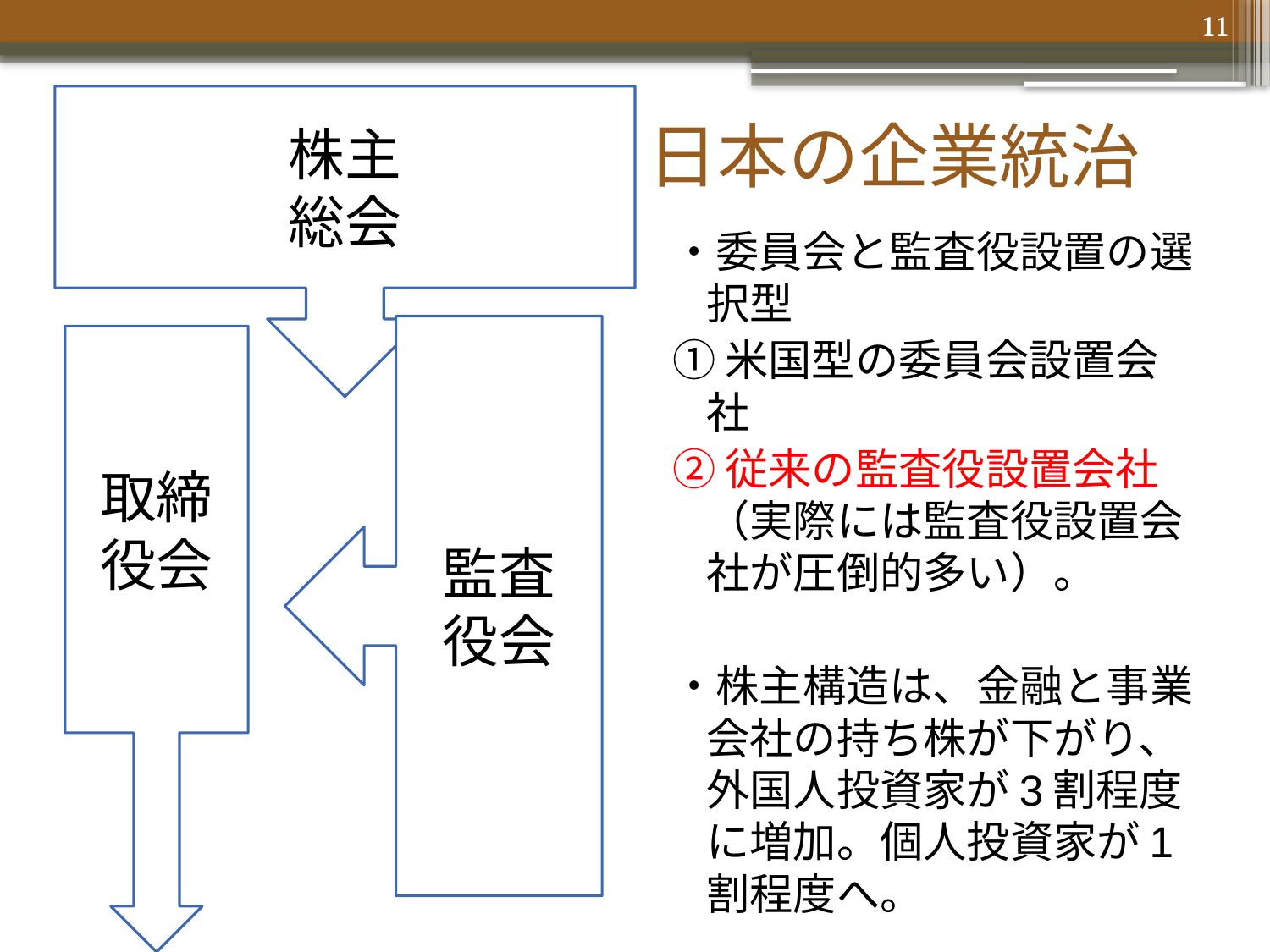

11
株主
総会
# 日本の企業統治
・委員会と監査役設置の選択型
①米国型の委員会設置会社
②従来の監査役設置会社（実際には監査役設置会社が圧倒的多い）。

・株主構造は、金融と事業会社の持ち株が下がり、外国人投資家が3割程度に増加。個人投資家が1割程度へ。

監査
役会
取締役会